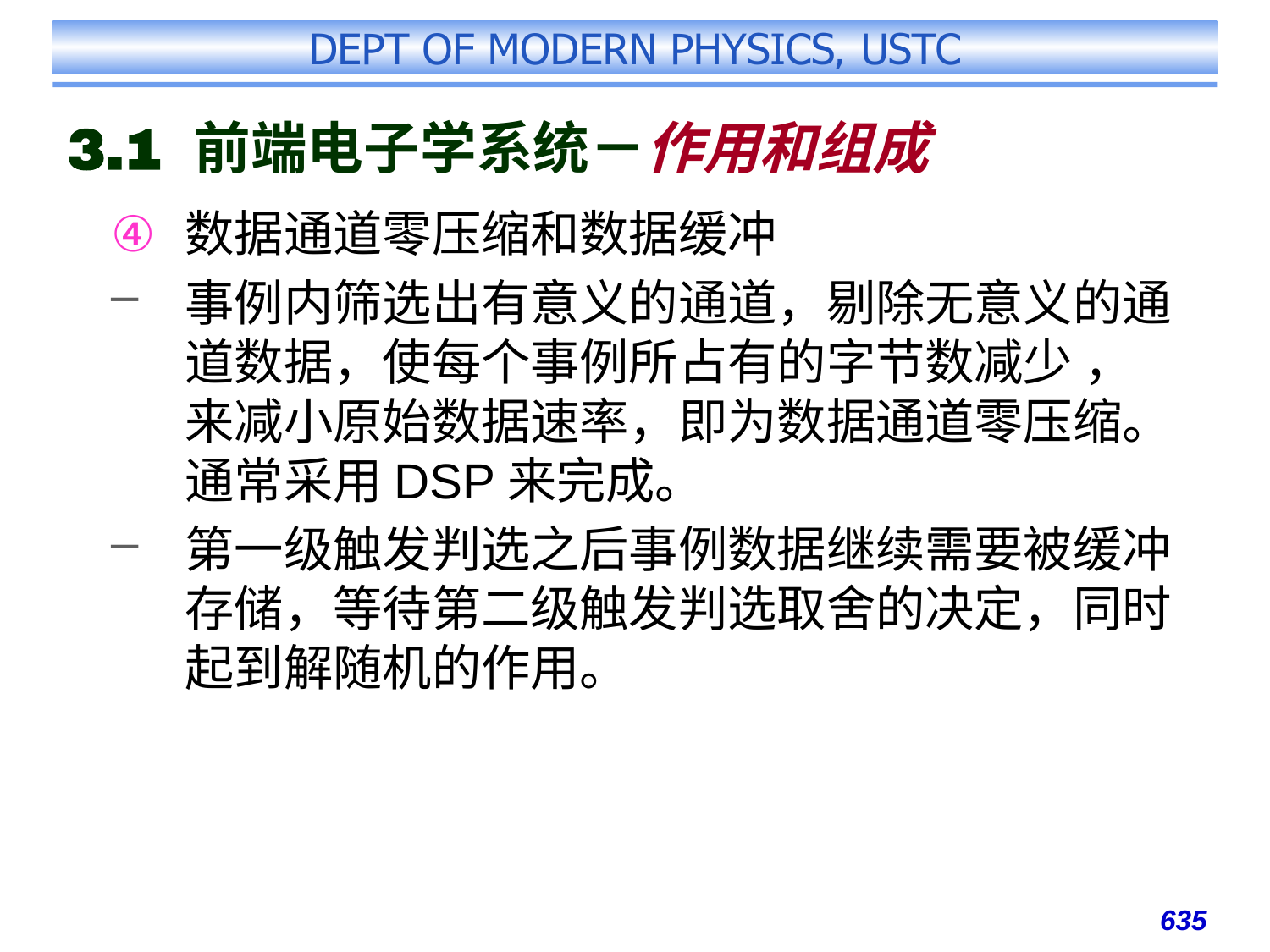

# 3.1 前端电子学系统－作用和组成
数据通道零压缩和数据缓冲
事例内筛选出有意义的通道，剔除无意义的通道数据，使每个事例所占有的字节数减少 ，来减小原始数据速率，即为数据通道零压缩。通常采用DSP来完成。
第一级触发判选之后事例数据继续需要被缓冲存储，等待第二级触发判选取舍的决定，同时起到解随机的作用。

635